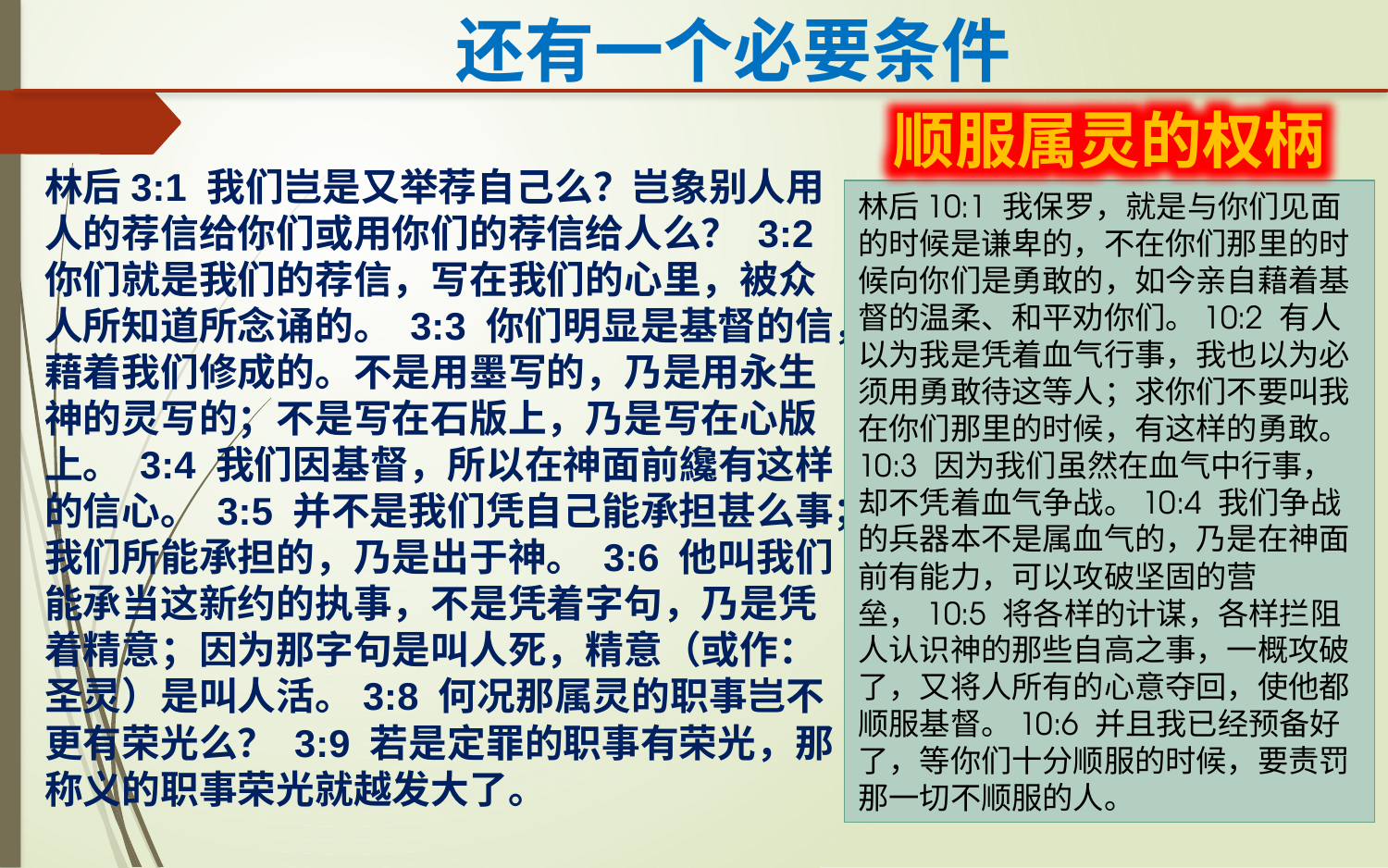

还有一个必要条件
顺服属灵的权柄
林后3:1 我们岂是又举荐自己么？岂象别人用人的荐信给你们或用你们的荐信给人么？ 3:2 你们就是我们的荐信，写在我们的心里，被众人所知道所念诵的。 3:3 你们明显是基督的信，藉着我们修成的。不是用墨写的，乃是用永生神的灵写的；不是写在石版上，乃是写在心版上。 3:4 我们因基督，所以在神面前纔有这样的信心。 3:5 并不是我们凭自己能承担甚么事；我们所能承担的，乃是出于神。 3:6 他叫我们能承当这新约的执事，不是凭着字句，乃是凭着精意；因为那字句是叫人死，精意（或作：圣灵）是叫人活。3:8 何况那属灵的职事岂不更有荣光么？ 3:9 若是定罪的职事有荣光，那称义的职事荣光就越发大了。
林后10:1 我保罗，就是与你们见面的时候是谦卑的，不在你们那里的时候向你们是勇敢的，如今亲自藉着基督的温柔、和平劝你们。10:2 有人以为我是凭着血气行事，我也以为必须用勇敢待这等人；求你们不要叫我在你们那里的时候，有这样的勇敢。10:3 因为我们虽然在血气中行事，却不凭着血气争战。10:4 我们争战的兵器本不是属血气的，乃是在神面前有能力，可以攻破坚固的营垒，10:5 将各样的计谋，各样拦阻人认识神的那些自高之事，一概攻破了，又将人所有的心意夺回，使他都顺服基督。10:6 并且我已经预备好了，等你们十分顺服的时候，要责罚那一切不顺服的人。